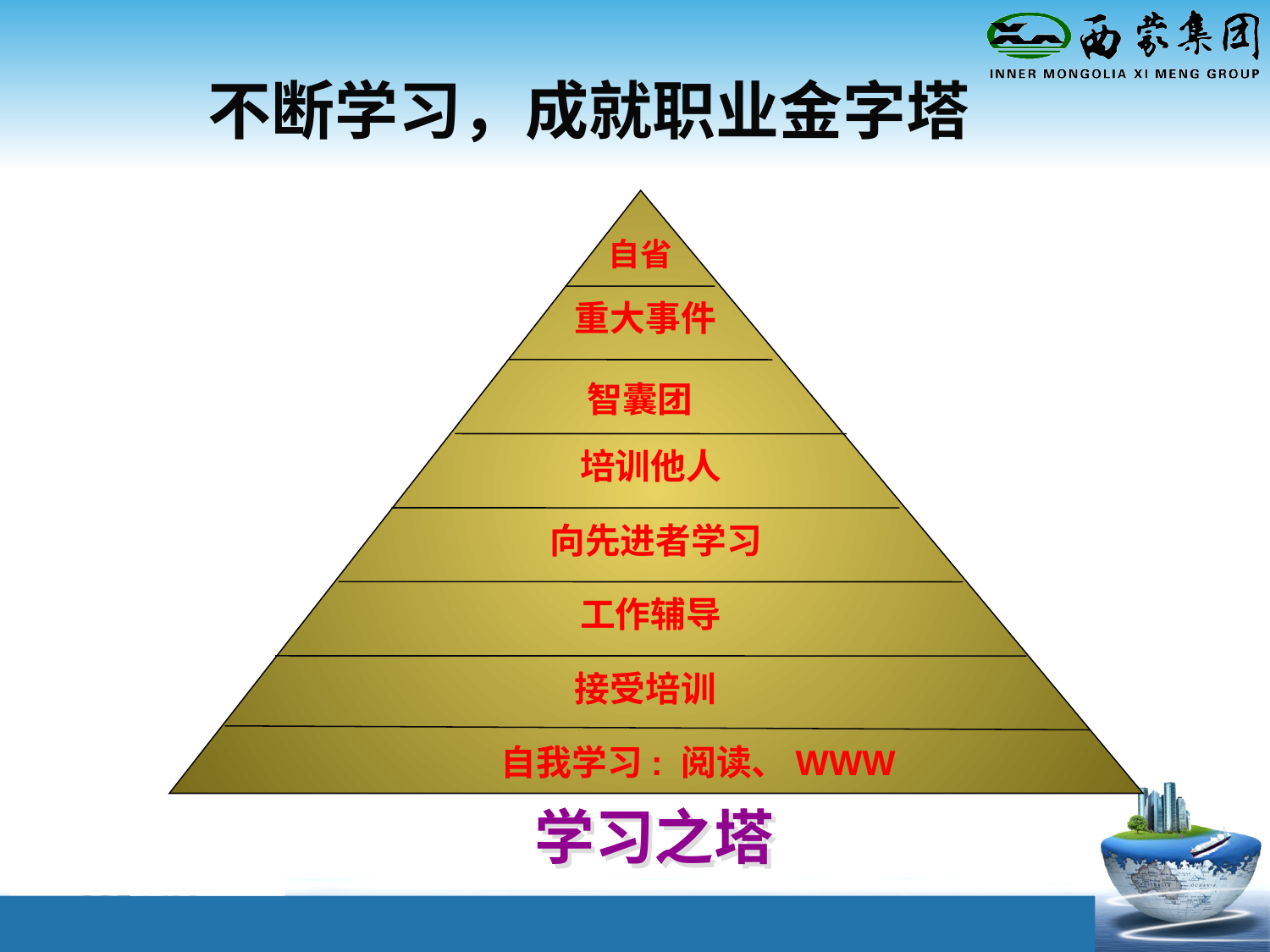

不断学习，成就职业金字塔

自省

重大事件

智囊团

培训他人

向先进者学习

工作辅导

接受培训

自我学习: 阅读、WWW

学习之塔